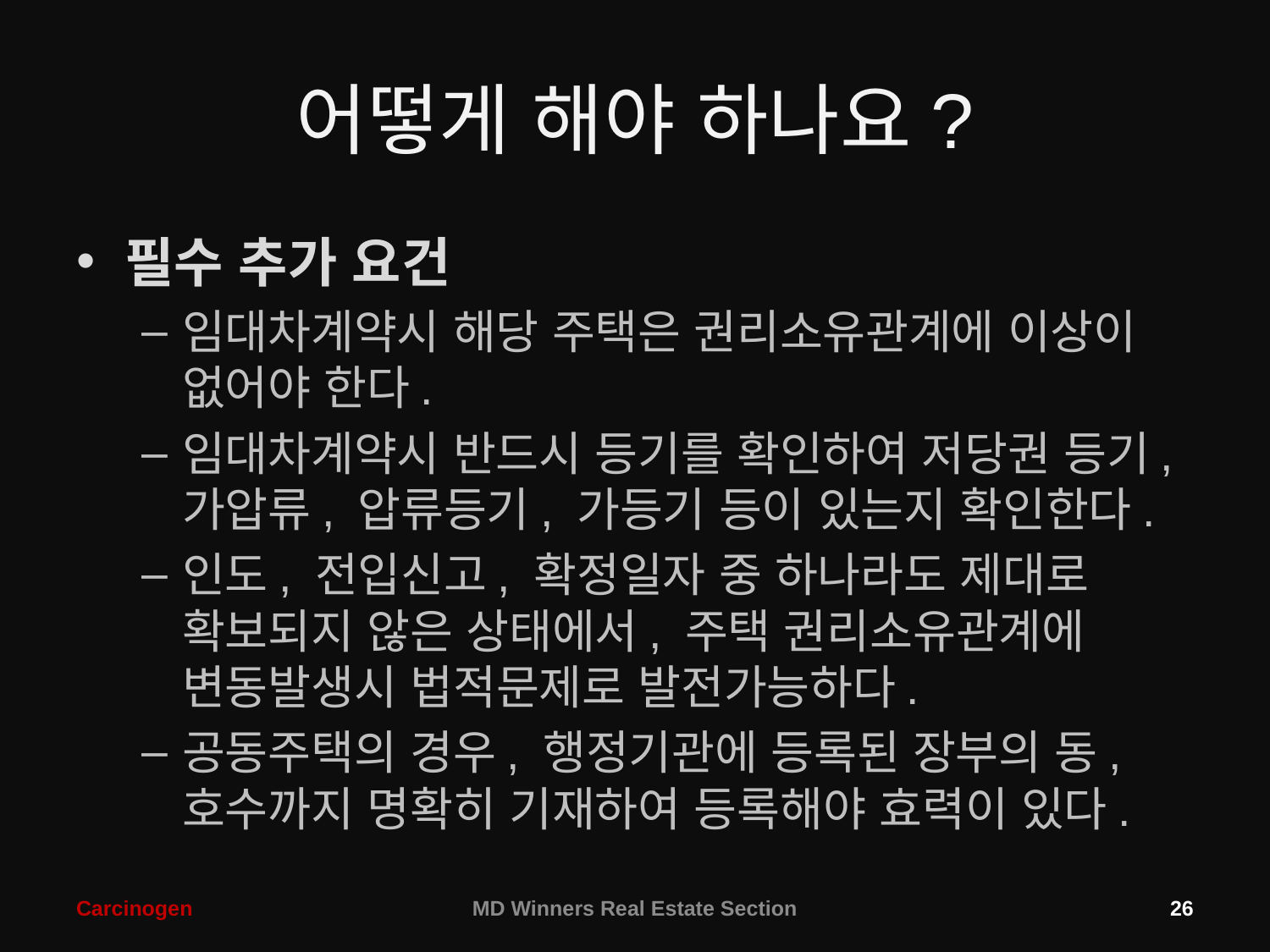

# 어떻게 해야 하나요?
필수 추가 요건
임대차계약시 해당 주택은 권리소유관계에 이상이 없어야 한다.
임대차계약시 반드시 등기를 확인하여 저당권 등기, 가압류, 압류등기, 가등기 등이 있는지 확인한다.
인도, 전입신고, 확정일자 중 하나라도 제대로 확보되지 않은 상태에서, 주택 권리소유관계에 변동발생시 법적문제로 발전가능하다.
공동주택의 경우, 행정기관에 등록된 장부의 동, 호수까지 명확히 기재하여 등록해야 효력이 있다.
Carcinogen
MD Winners Real Estate Section
26